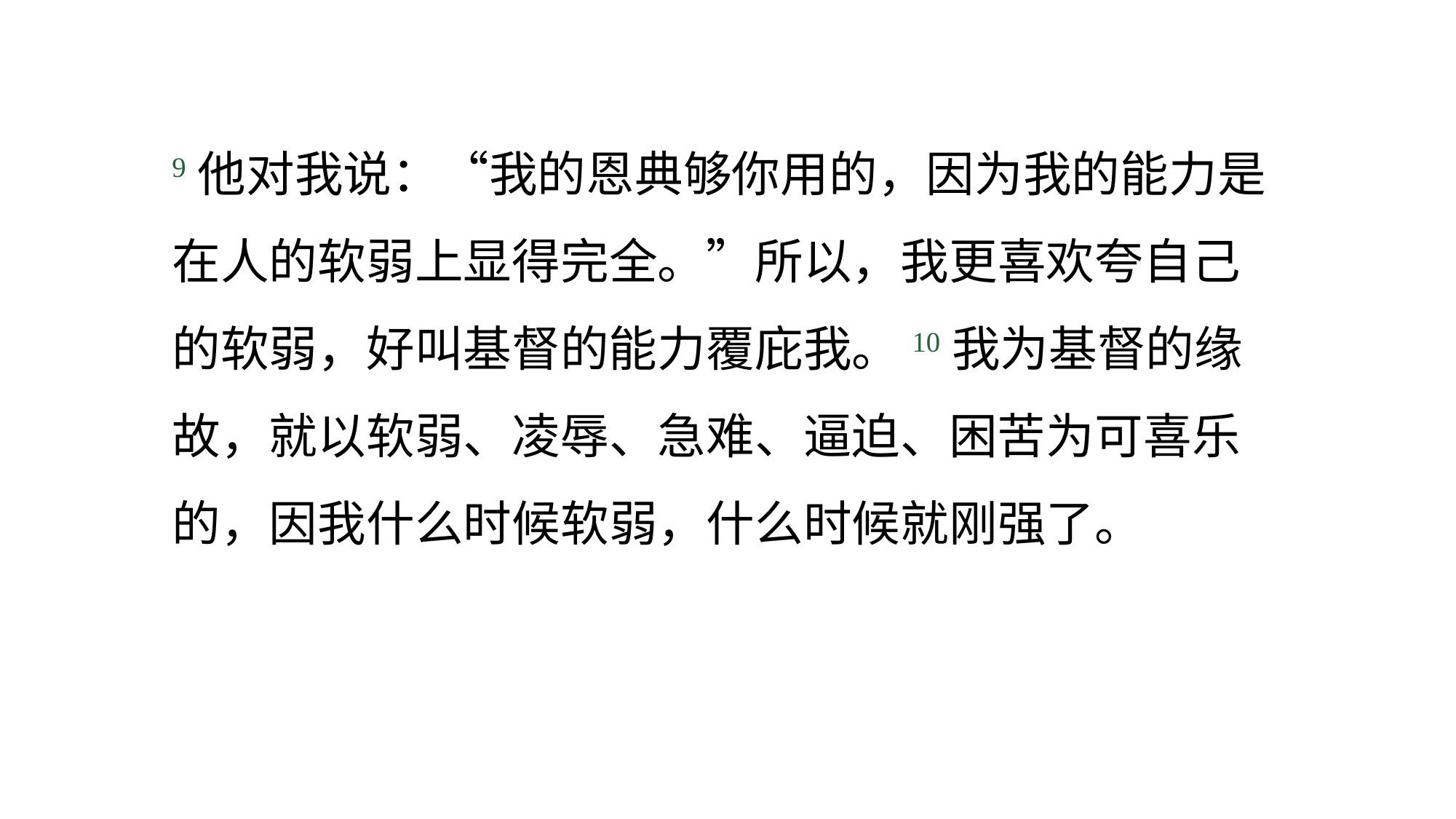

9他对我说：“我的恩典够你用的，因为我的能力是在人的软弱上显得完全。”所以，我更喜欢夸自己的软弱，好叫基督的能力覆庇我。10我为基督的缘故，就以软弱、凌辱、急难、逼迫、困苦为可喜乐的，因我什么时候软弱，什么时候就刚强了。